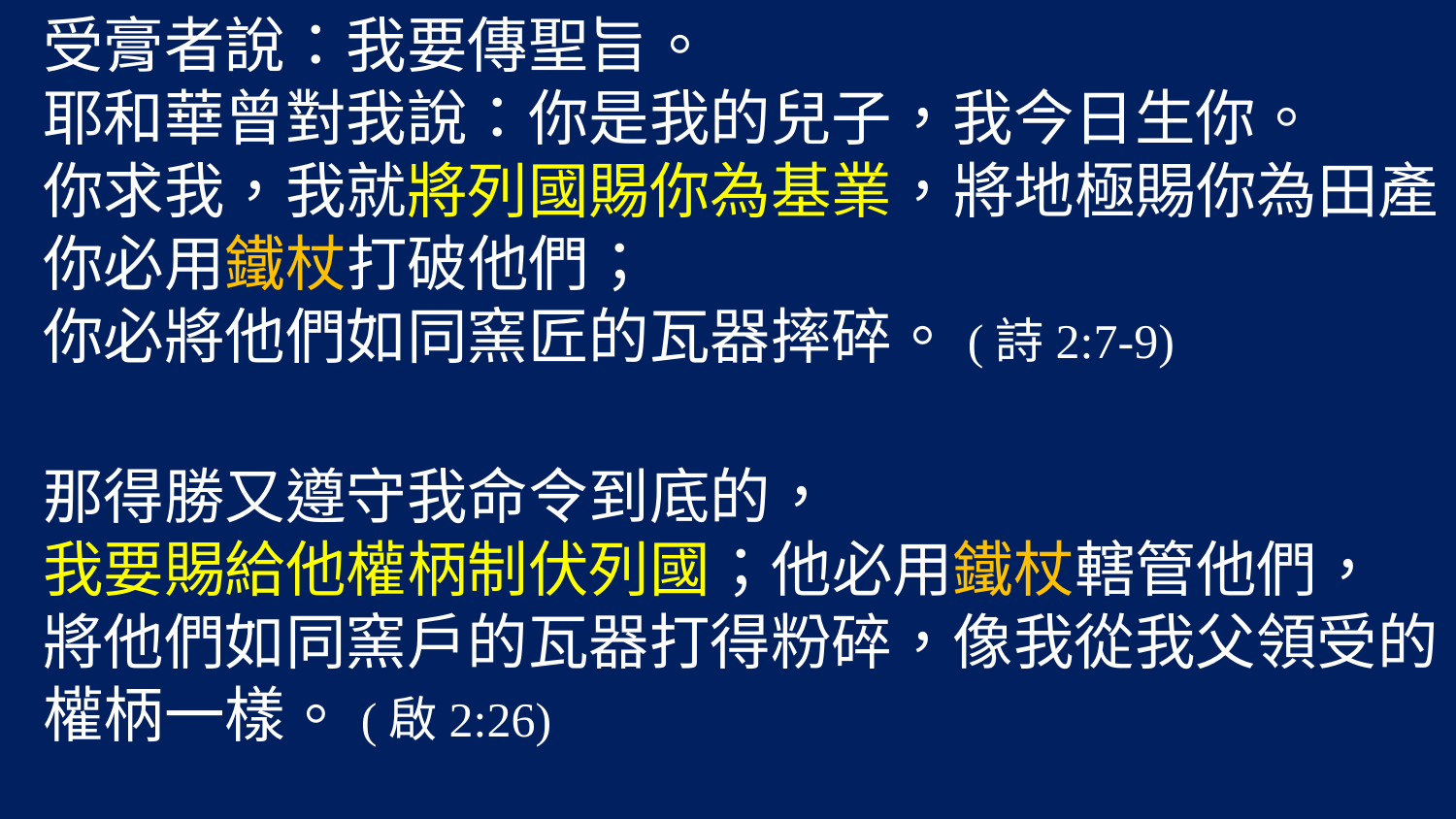

受膏者說：我要傳聖旨。
耶和華曾對我說：你是我的兒子，我今日生你。
你求我，我就將列國賜你為基業，將地極賜你為田產。你必用鐵杖打破他們；
你必將他們如同窯匠的瓦器摔碎。(詩2:7-9)

那得勝又遵守我命令到底的，
我要賜給他權柄制伏列國；他必用鐵杖轄管他們，
將他們如同窯戶的瓦器打得粉碎，像我從我父領受的權柄一樣。(啟2:26)